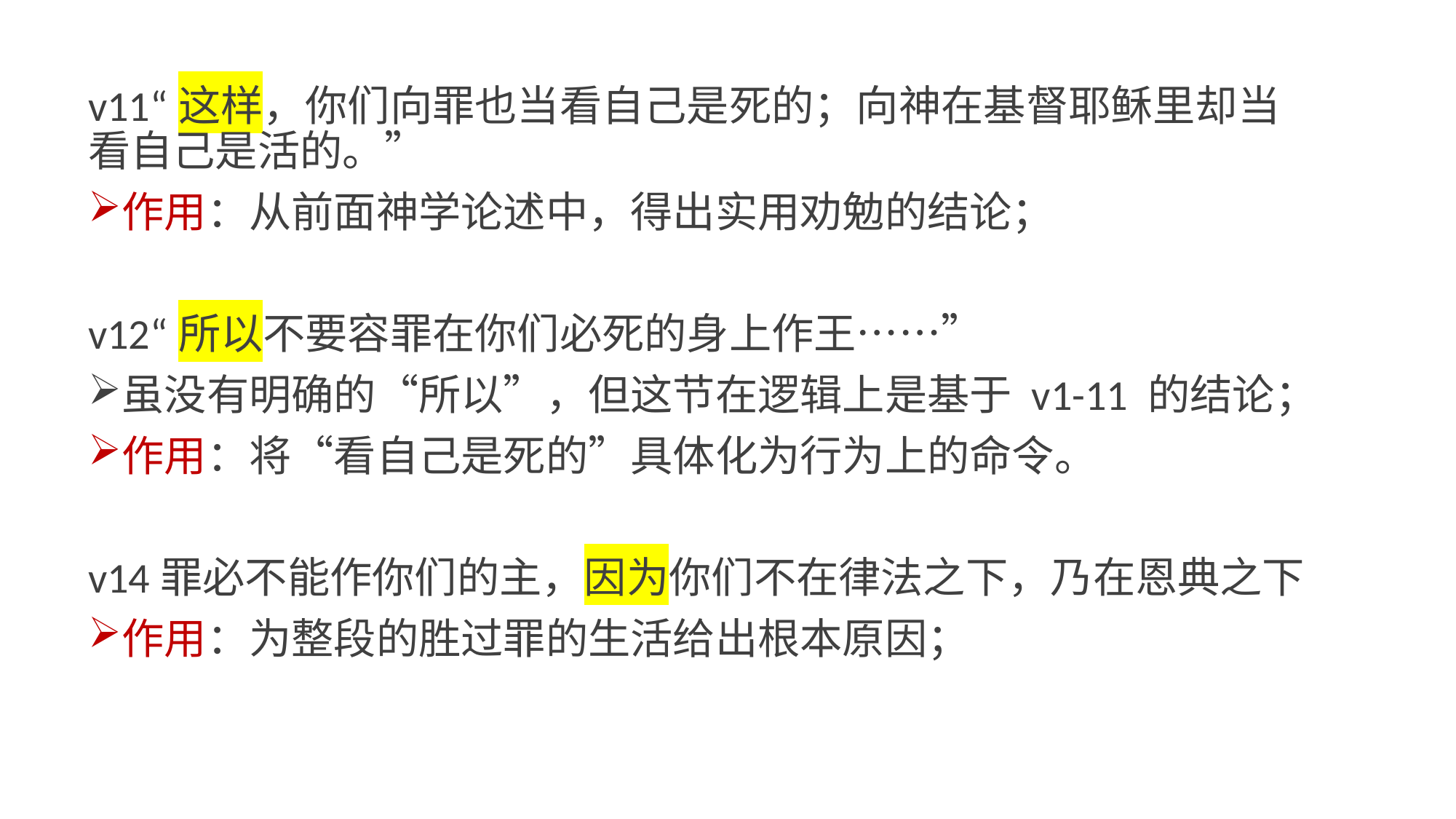

v11“这样，你们向罪也当看自己是死的；向神在基督耶稣里却当看自己是活的。”
作用：从前面神学论述中，得出实用劝勉的结论；

v12“所以不要容罪在你们必死的身上作王……”
虽没有明确的“所以”，但这节在逻辑上是基于 v1-11 的结论；
作用：将“看自己是死的”具体化为行为上的命令。

v14罪必不能作你们的主，因为你们不在律法之下，乃在恩典之下
作用：为整段的胜过罪的生活给出根本原因；